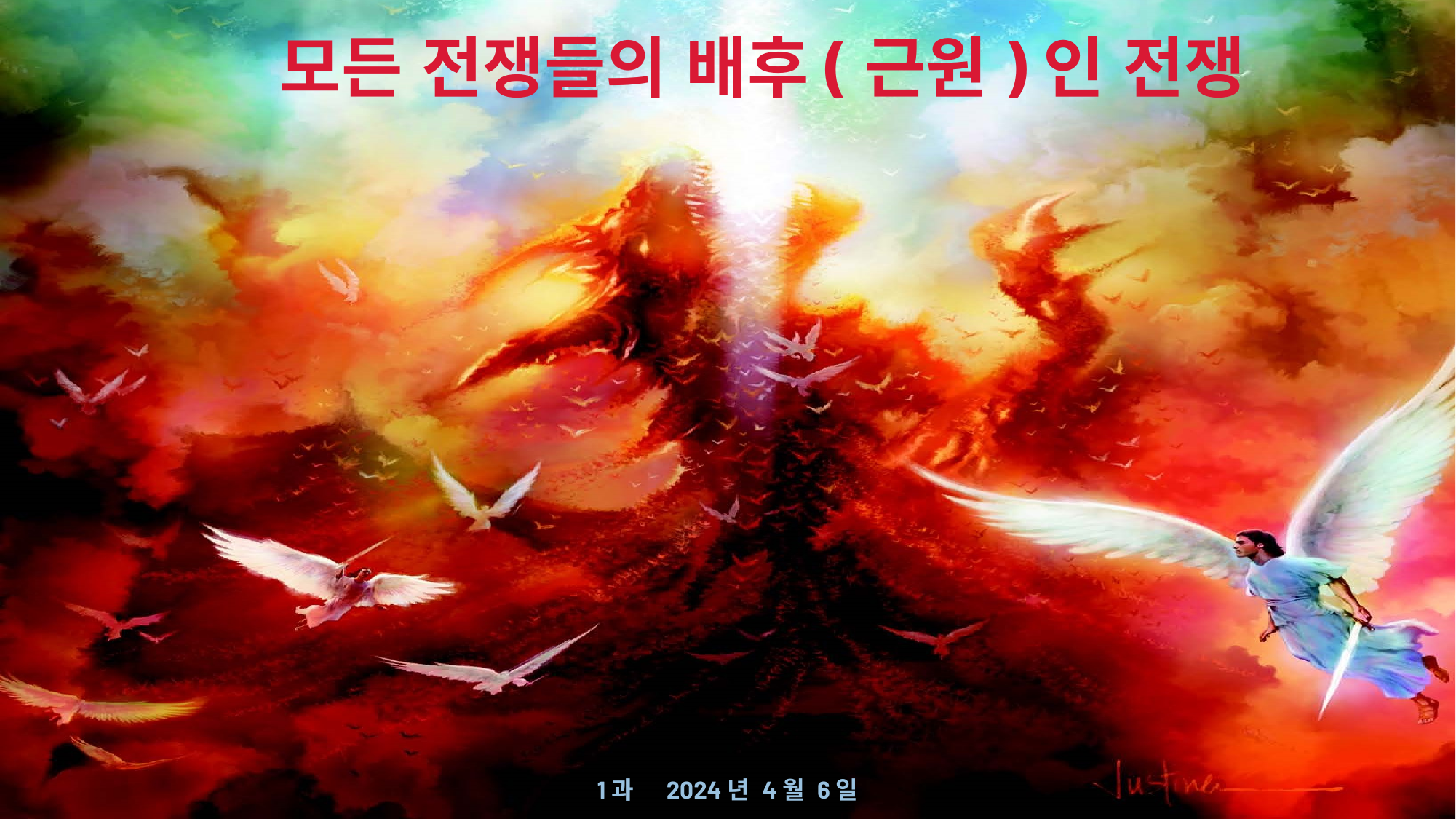

모든 전쟁들의 배후(근원)인 전쟁
1과    2024년 4월 6일